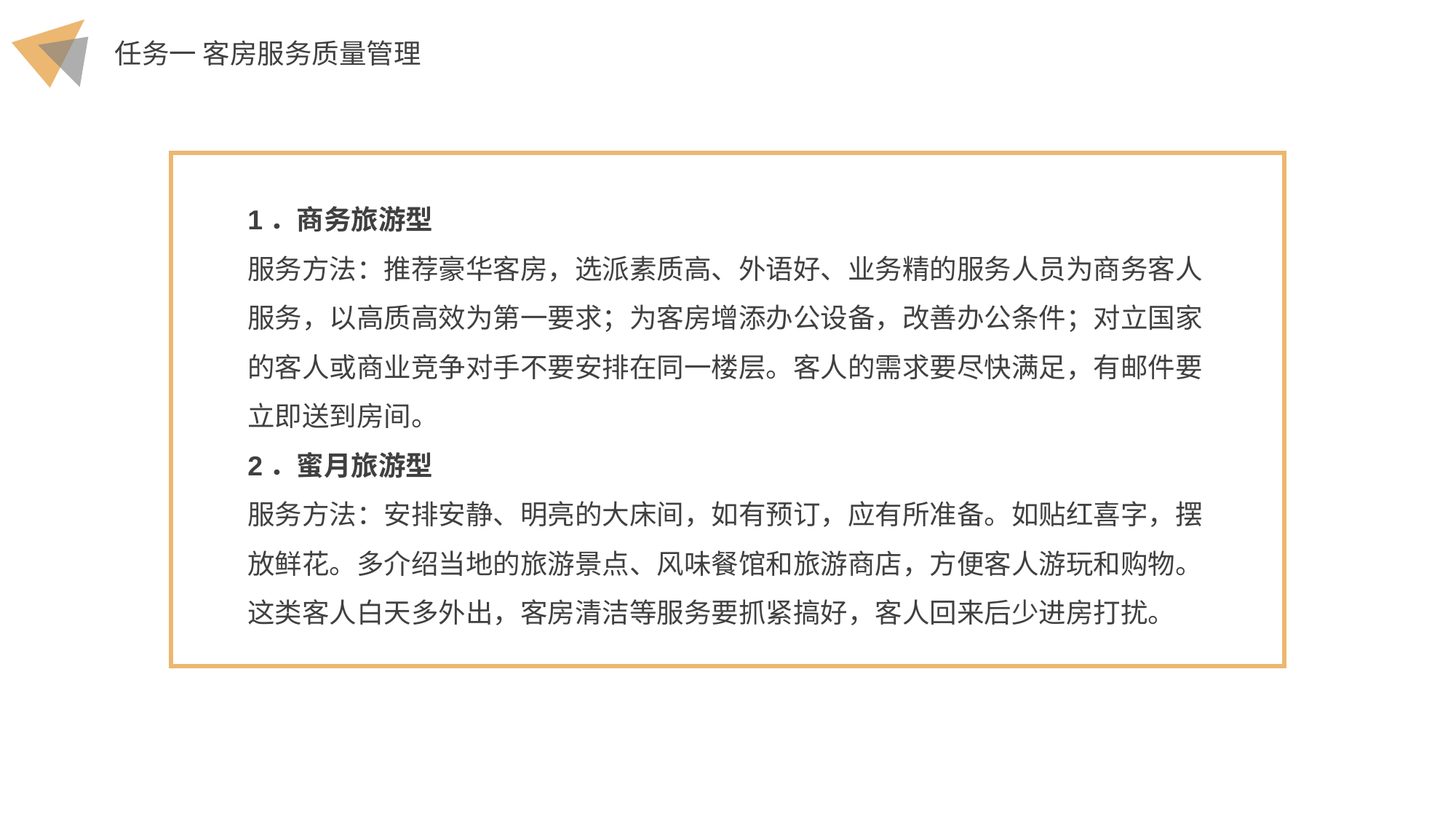

1．商务旅游型
服务方法：推荐豪华客房，选派素质高、外语好、业务精的服务人员为商务客人服务，以高质高效为第一要求；为客房增添办公设备，改善办公条件；对立国家的客人或商业竞争对手不要安排在同一楼层。客人的需求要尽快满足，有邮件要立即送到房间。
2．蜜月旅游型
服务方法：安排安静、明亮的大床间，如有预订，应有所准备。如贴红喜字，摆放鲜花。多介绍当地的旅游景点、风味餐馆和旅游商店，方便客人游玩和购物。这类客人白天多外出，客房清洁等服务要抓紧搞好，客人回来后少进房打扰。